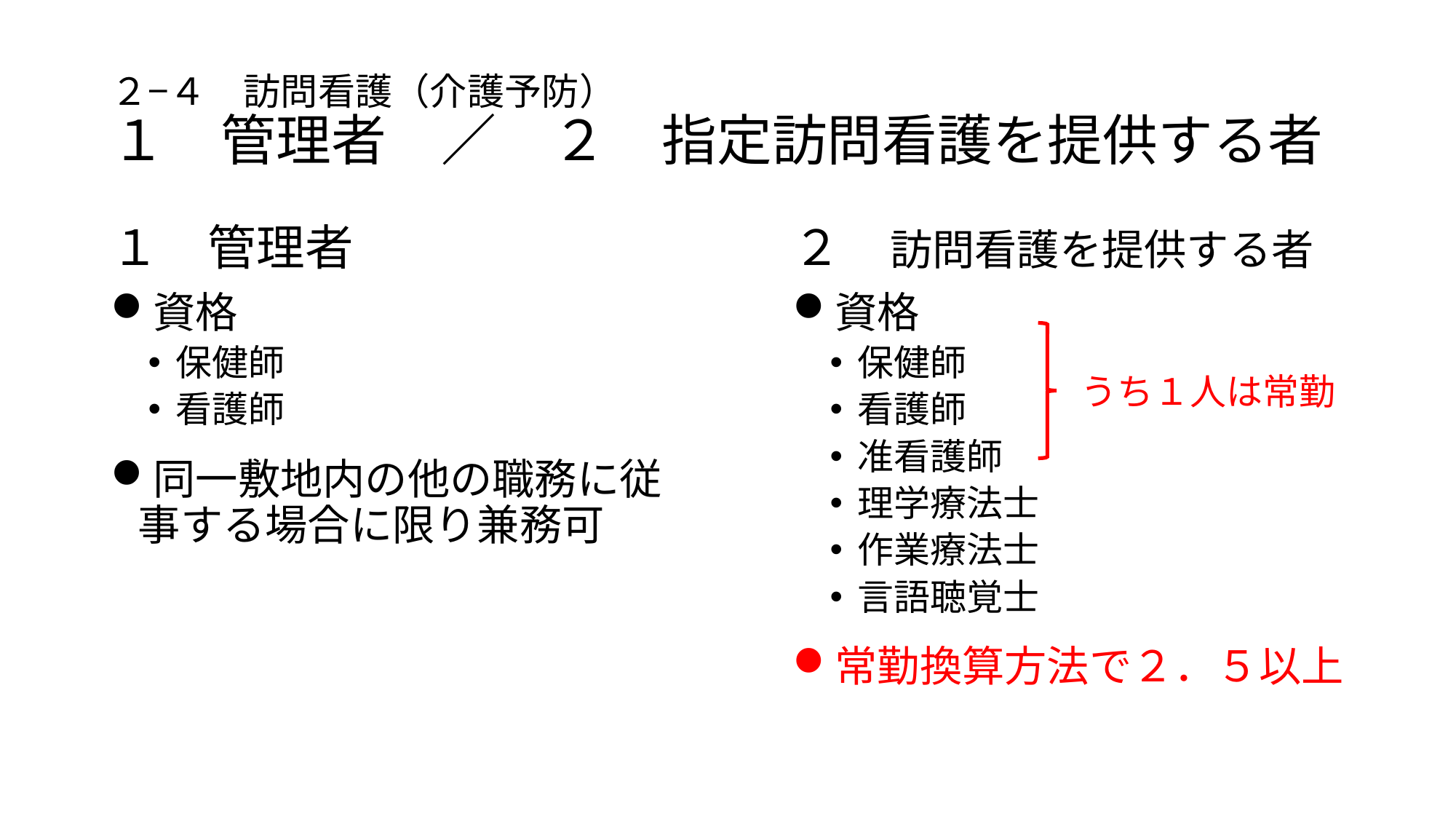

# ２−４　訪問看護（介護予防） １　管理者　／　２　指定訪問看護を提供する者

１　管理者
資格
保健師
看護師
同一敷地内の他の職務に従事する場合に限り兼務可
２　訪問看護を提供する者
資格
保健師
看護師
准看護師
理学療法士
作業療法士
言語聴覚士
常勤換算方法で２．５以上

うち１人は常勤